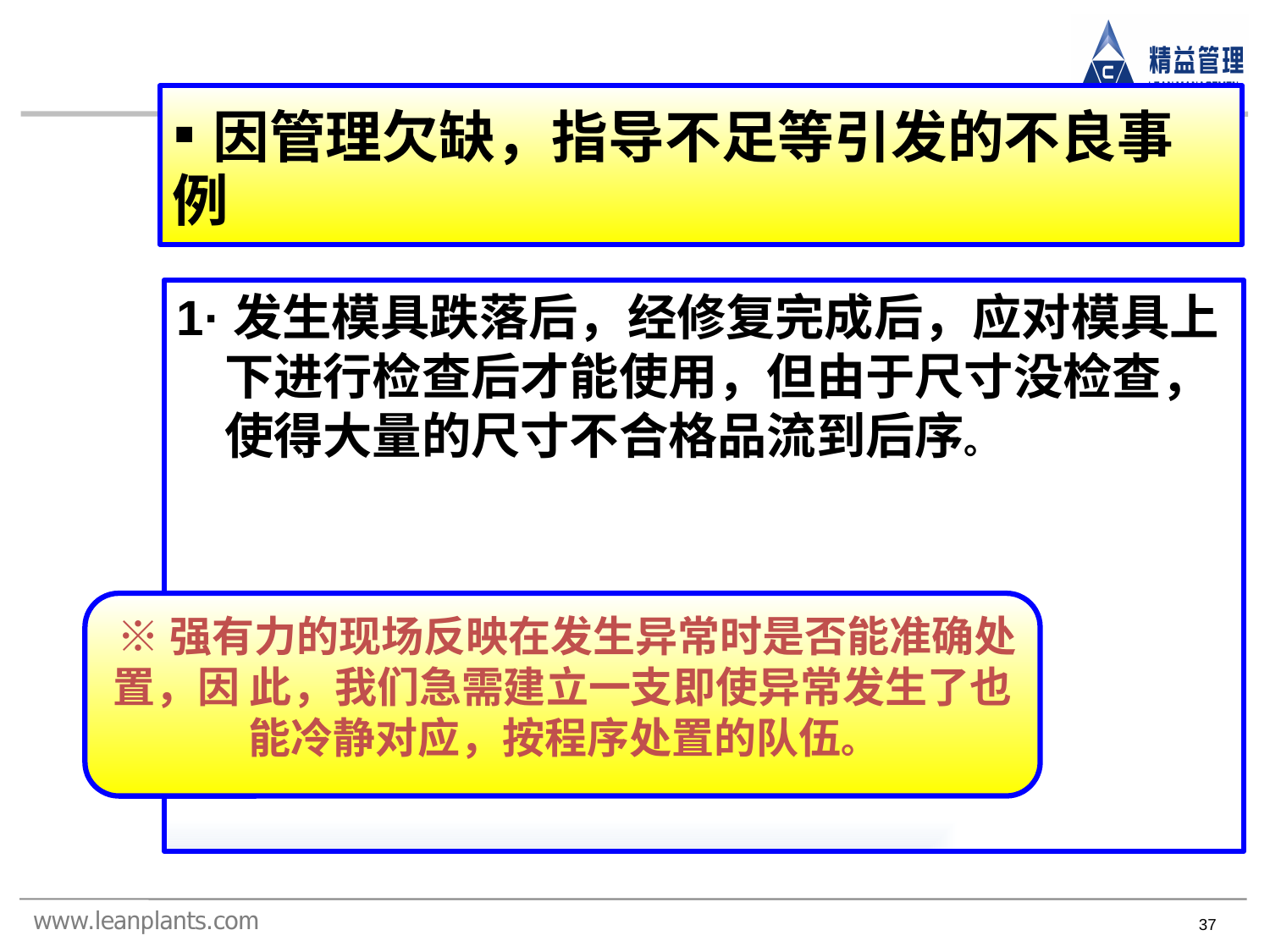

# ·因管理欠缺，指导不足等引发的不良事例
1·发生模具跌落后，经修复完成后，应对模具上下进行检查后才能使用，但由于尺寸没检查，使得大量的尺寸不合格品流到后序。

 ※强有力的现场反映在发生异常时是否能准确处置，因 此，我们急需建立一支即使异常发生了也能冷静对应，按程序处置的队伍。